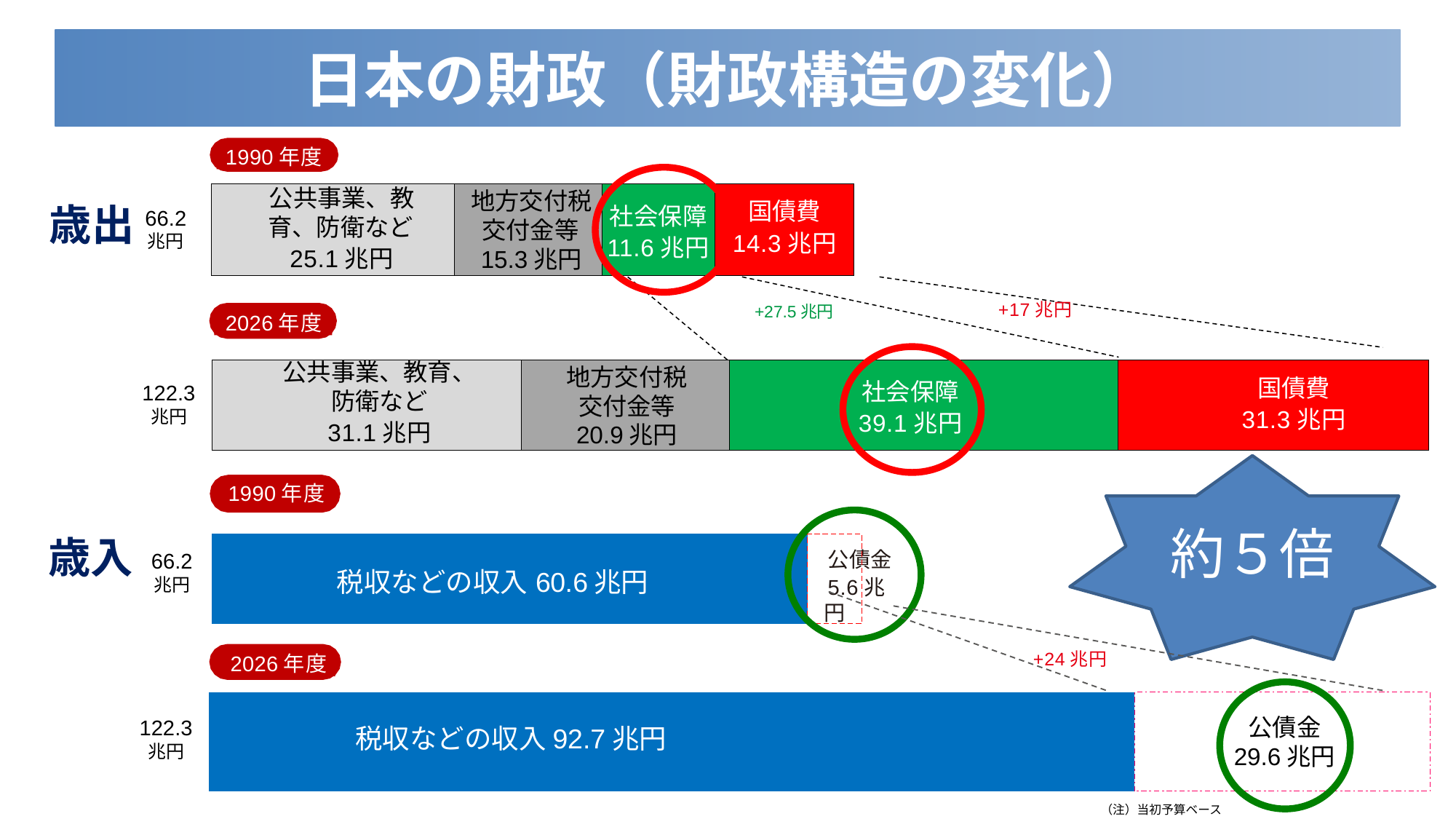

日本の財政（財政構造の変化）

### Chart

| Category | その他 | 交付税 | 社会保障 | 国債費 |
|---|---|---|---|---|
公共事業、教育、防衛など
25.1兆円
地方交付税交付金等
15.3兆円
国債費
14.3兆円
66.2
兆円
社会保障
11.6兆円

1990年度

歳出

### Chart

| Category |  |  |  |  |
|---|---|---|---|---|
公共事業、教育、
防衛など
31.1兆円
地方交付税
交付金等
20.9兆円
国債費
31.3兆円
社会保障
39.1兆円
122.3
兆円
+17兆円
+27.5兆円

2026年度

約５倍

1990年度

### Chart

| Category |  |  |
|---|---|---|
66.2
兆円
公債金
5.6兆円

### Chart

| Category |  |  |
|---|---|---|
122.3
兆円
公債金
29.6兆円
税収などの収入92.7兆円
歳入

2026年度
+24兆円

2017年度
（注）当初予算ベース